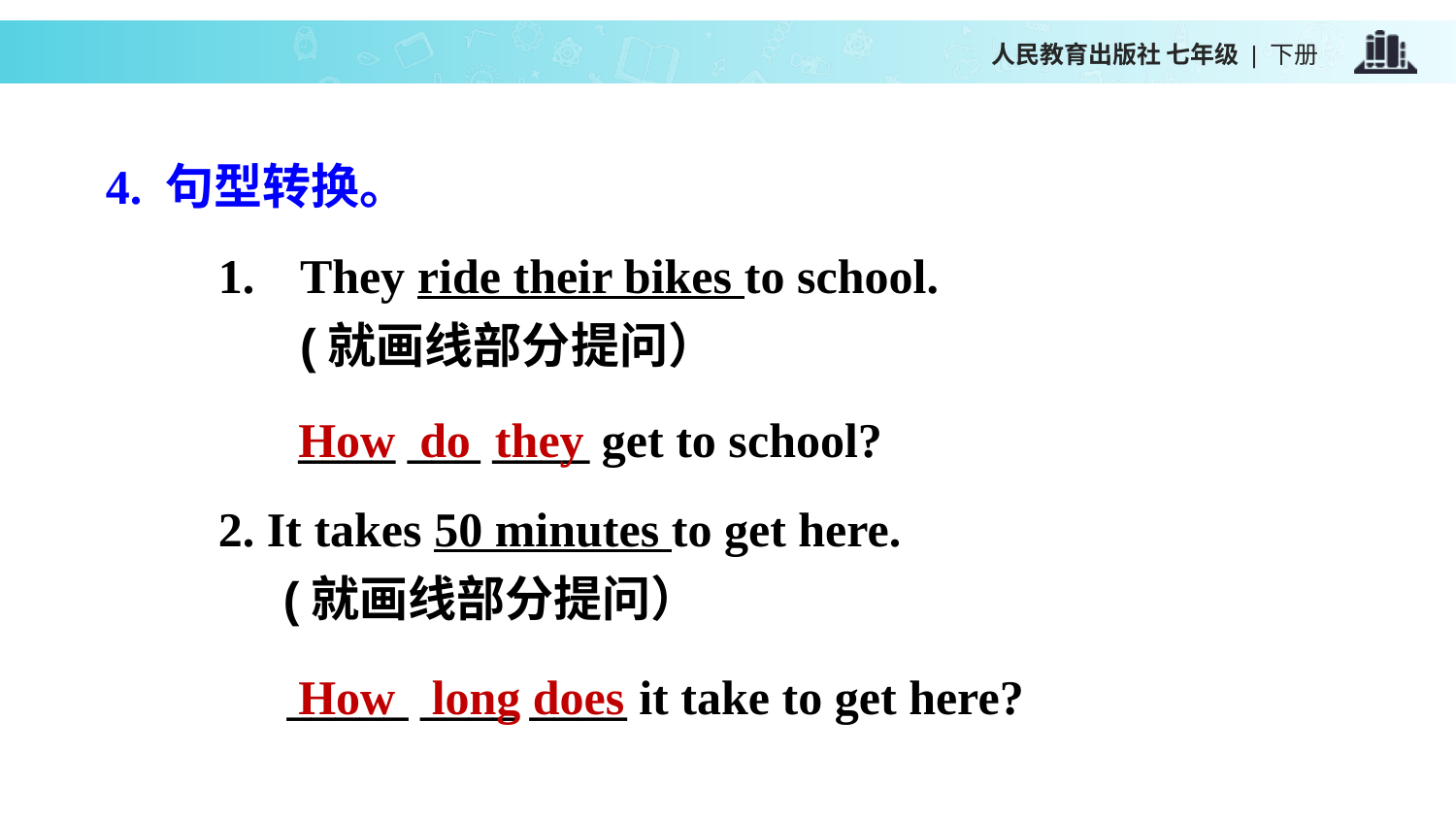

4. 句型转换。
They ride their bikes to school.
(就画线部分提问）
How  do  they
____ ___ ____ get to school?
2. It takes 50 minutes to get here.
(就画线部分提问）
_____ ____ ____ it take to get here?
How   long does